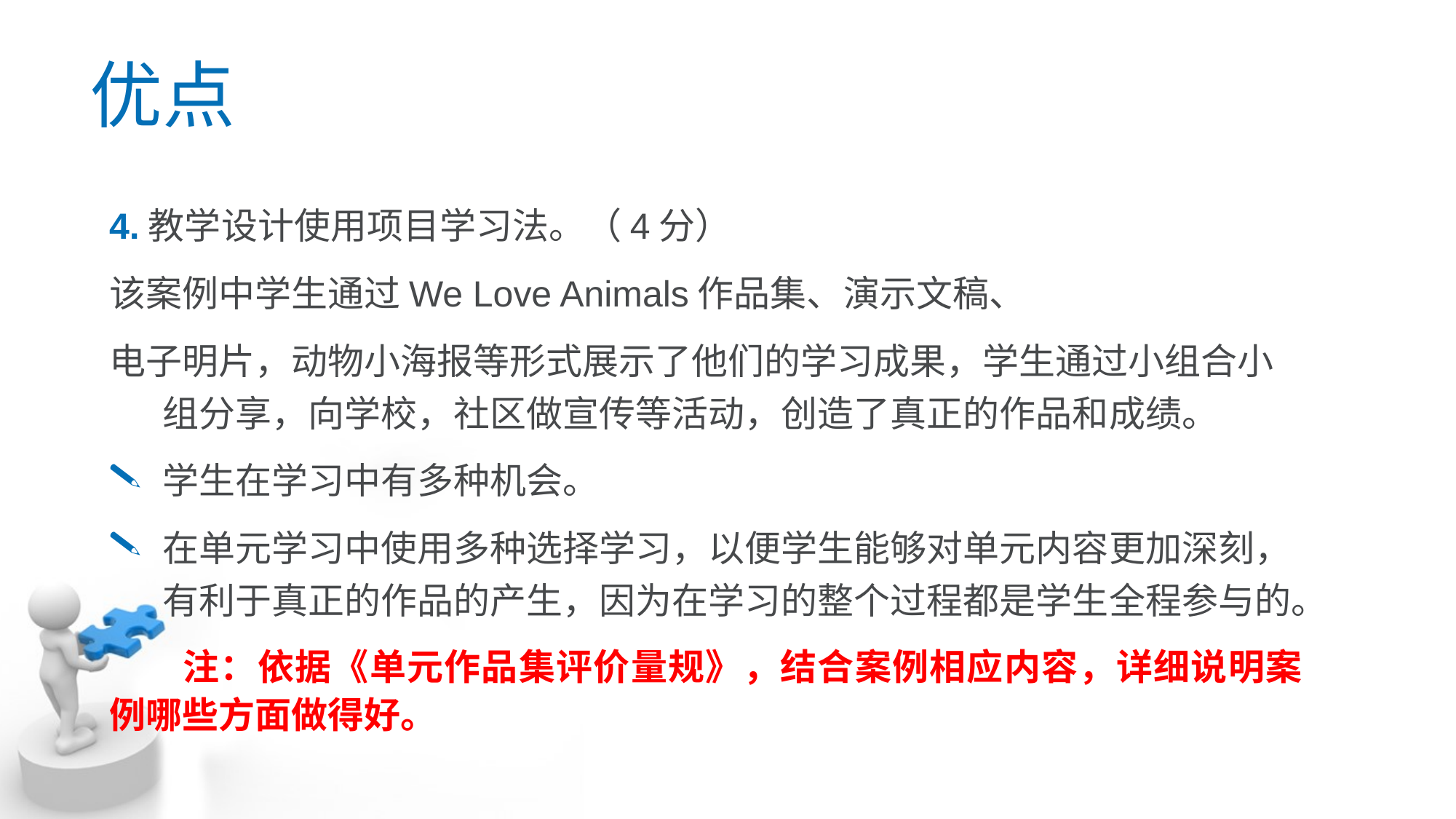

优点
4.教学设计使用项目学习法。（4分）
该案例中学生通过We Love Animals作品集、演示文稿、
电子明片，动物小海报等形式展示了他们的学习成果，学生通过小组合小组分享，向学校，社区做宣传等活动，创造了真正的作品和成绩。
学生在学习中有多种机会。
在单元学习中使用多种选择学习，以便学生能够对单元内容更加深刻，有利于真正的作品的产生，因为在学习的整个过程都是学生全程参与的。
       注：依据《单元作品集评价量规》，结合案例相应内容，详细说明案例哪些方面做得好。